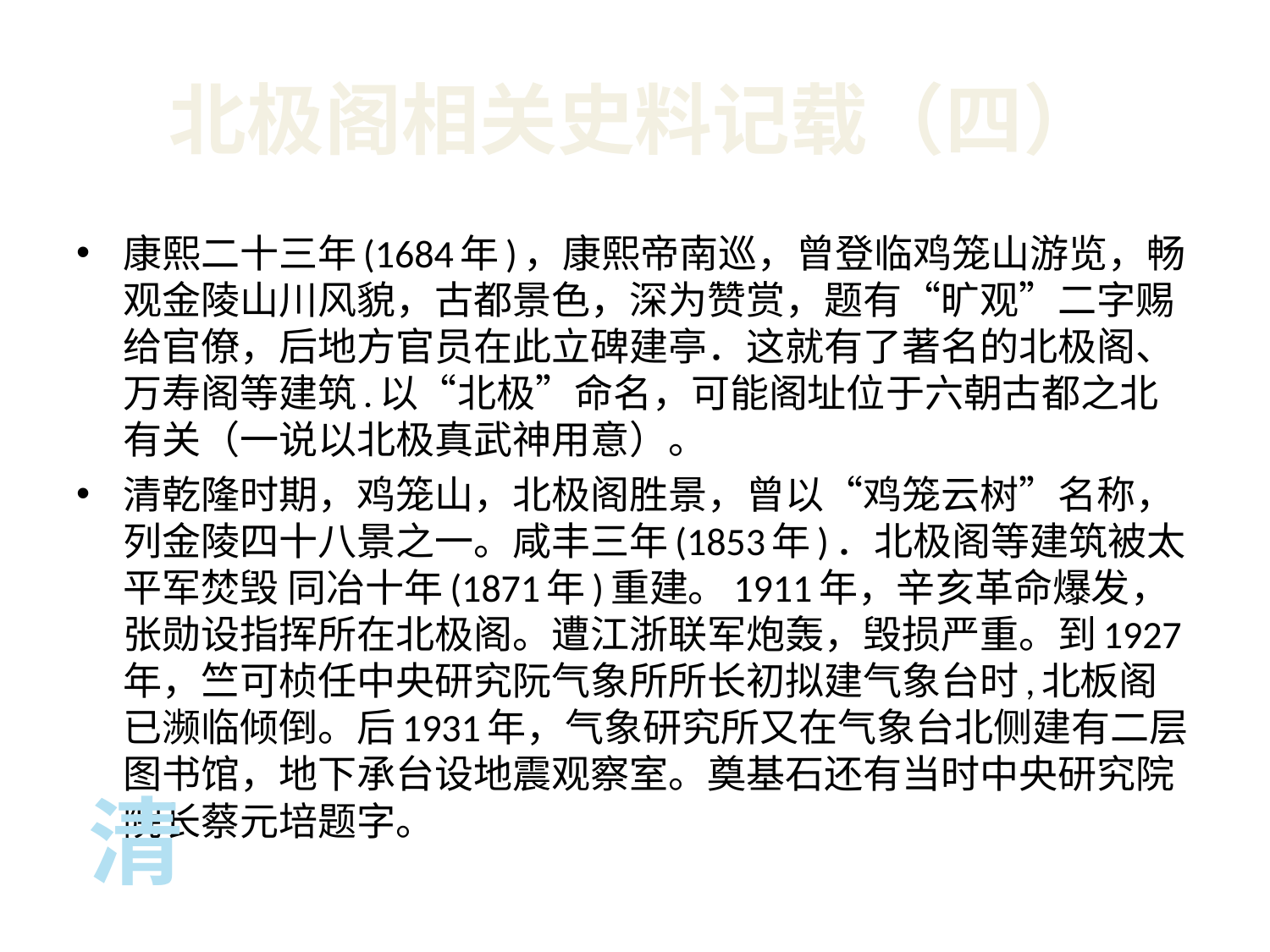

# 北极阁相关史料记载（四）
康熙二十三年(1684年)，康熙帝南巡，曾登临鸡笼山游览，畅观金陵山川风貌，古都景色，深为赞赏，题有“旷观”二字赐给官僚，后地方官员在此立碑建亭．这就有了著名的北极阁、万寿阁等建筑.以“北极”命名，可能阁址位于六朝古都之北有关（一说以北极真武神用意）。
清乾隆时期，鸡笼山，北极阁胜景，曾以“鸡笼云树”名称，列金陵四十八景之一。咸丰三年(1853年)．北极阁等建筑被太平军焚毁 同冶十年(1871年)重建。1911年，辛亥革命爆发，张勋设指挥所在北极阁。遭江浙联军炮轰，毁损严重。到1927年，竺可桢任中央研究阮气象所所长初拟建气象台时,北板阁已濒临倾倒。后1931年，气象研究所又在气象台北侧建有二层图书馆，地下承台设地震观察室。奠基石还有当时中央研究院院长蔡元培题字。
清